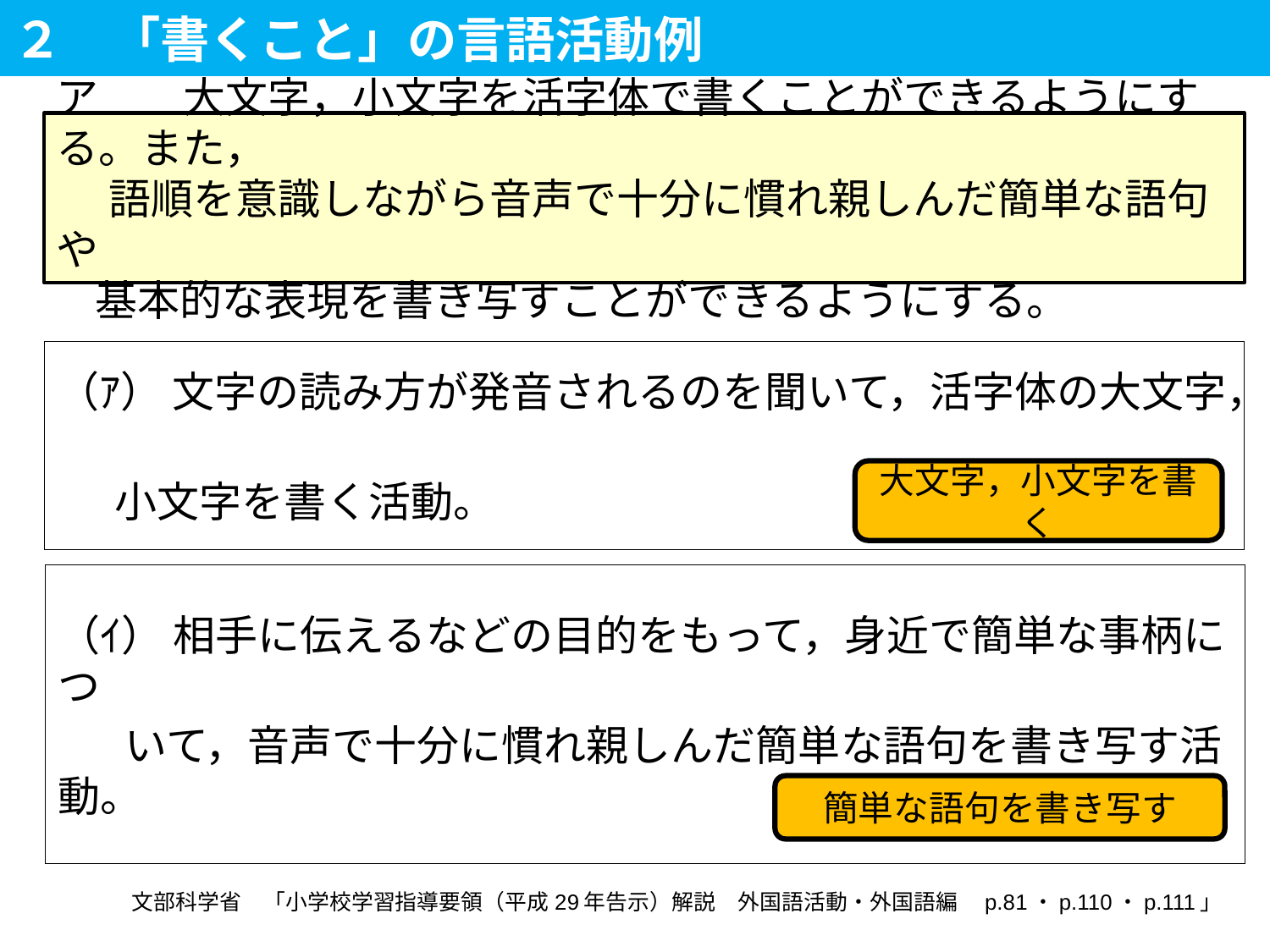

２　「書くこと」の言語活動例
ア　　大文字，小文字を活字体で書くことができるようにする。また，
　 語順を意識しながら音声で十分に慣れ親しんだ簡単な語句や
   基本的な表現を書き写すことができるようにする。
（ｱ） 文字の読み方が発音されるのを聞いて，活字体の大文字，
     小文字を書く活動。
大文字，小文字を書く
（ｲ） 相手に伝えるなどの目的をもって，身近で簡単な事柄につ
      いて，音声で十分に慣れ親しんだ簡単な語句を書き写す活動。
簡単な語句を書き写す
文部科学省　「小学校学習指導要領（平成29年告示）解説　外国語活動・外国語編　p.81・p.110・p.111」